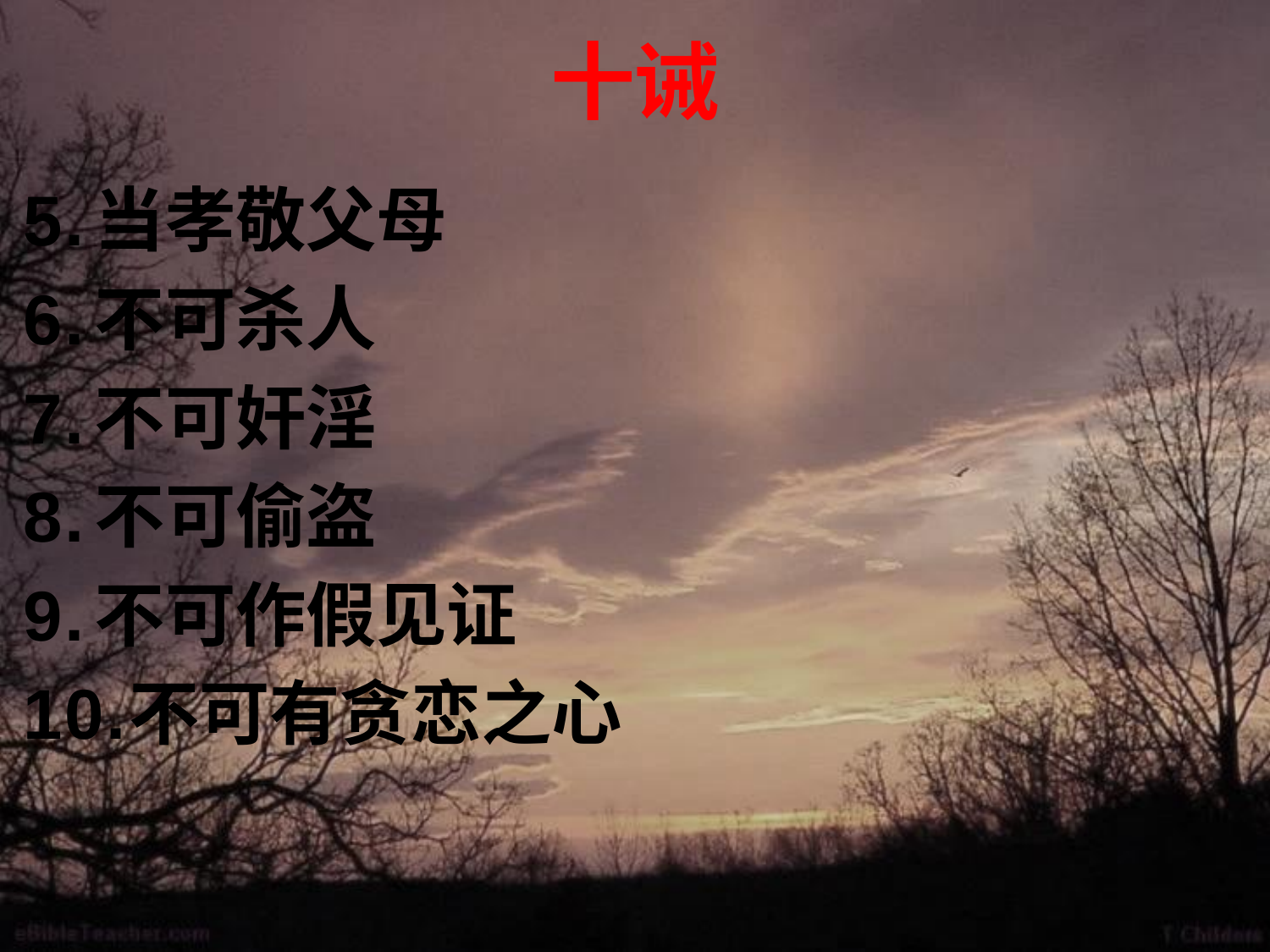

# 十诫
当孝敬父母
不可杀人
不可奸淫
不可偷盗
不可作假见证
不可有贪恋之心